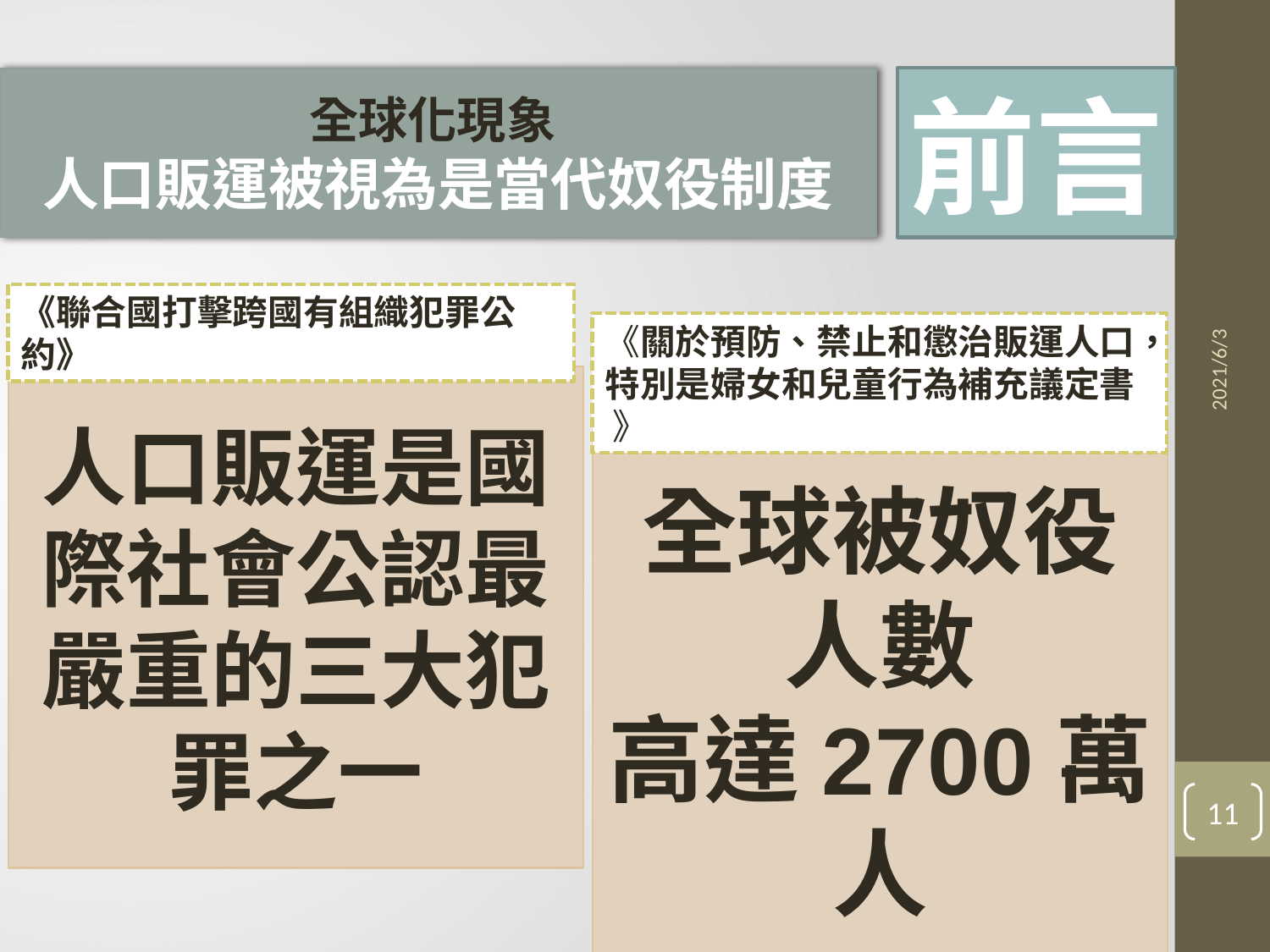

前言
全球化現象
人口販運被視為是當代奴役制度
2021/6/3
《聯合國打擊跨國有組織犯罪公約》
人口販運是國際社會公認最嚴重的三大犯罪之一
《關於預防、禁止和懲治販運人口，特別是婦女和兒童行為補充議定書 》
全球被奴役人數
高達2700萬人

11